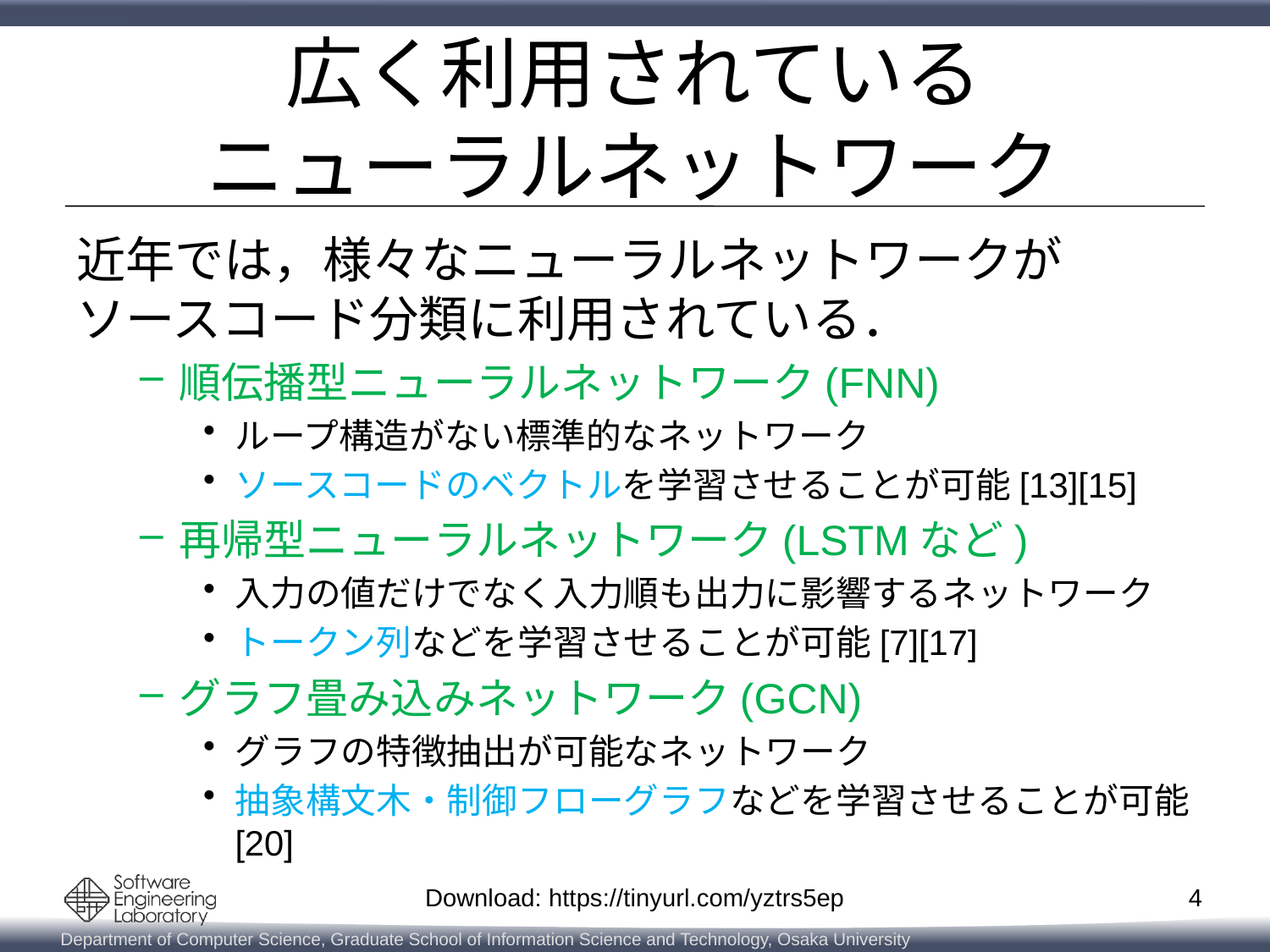

# 広く利用されている ニューラルネットワーク
近年では，様々なニューラルネットワークが
ソースコード分類に利用されている．
順伝播型ニューラルネットワーク(FNN)
ループ構造がない標準的なネットワーク
ソースコードのベクトルを学習させることが可能[13][15]
再帰型ニューラルネットワーク(LSTMなど)
入力の値だけでなく入力順も出力に影響するネットワーク
トークン列などを学習させることが可能[7][17]
グラフ畳み込みネットワーク(GCN)
グラフの特徴抽出が可能なネットワーク
抽象構文木・制御フローグラフなどを学習させることが可能[20]

4
Download: https://tinyurl.com/yztrs5ep